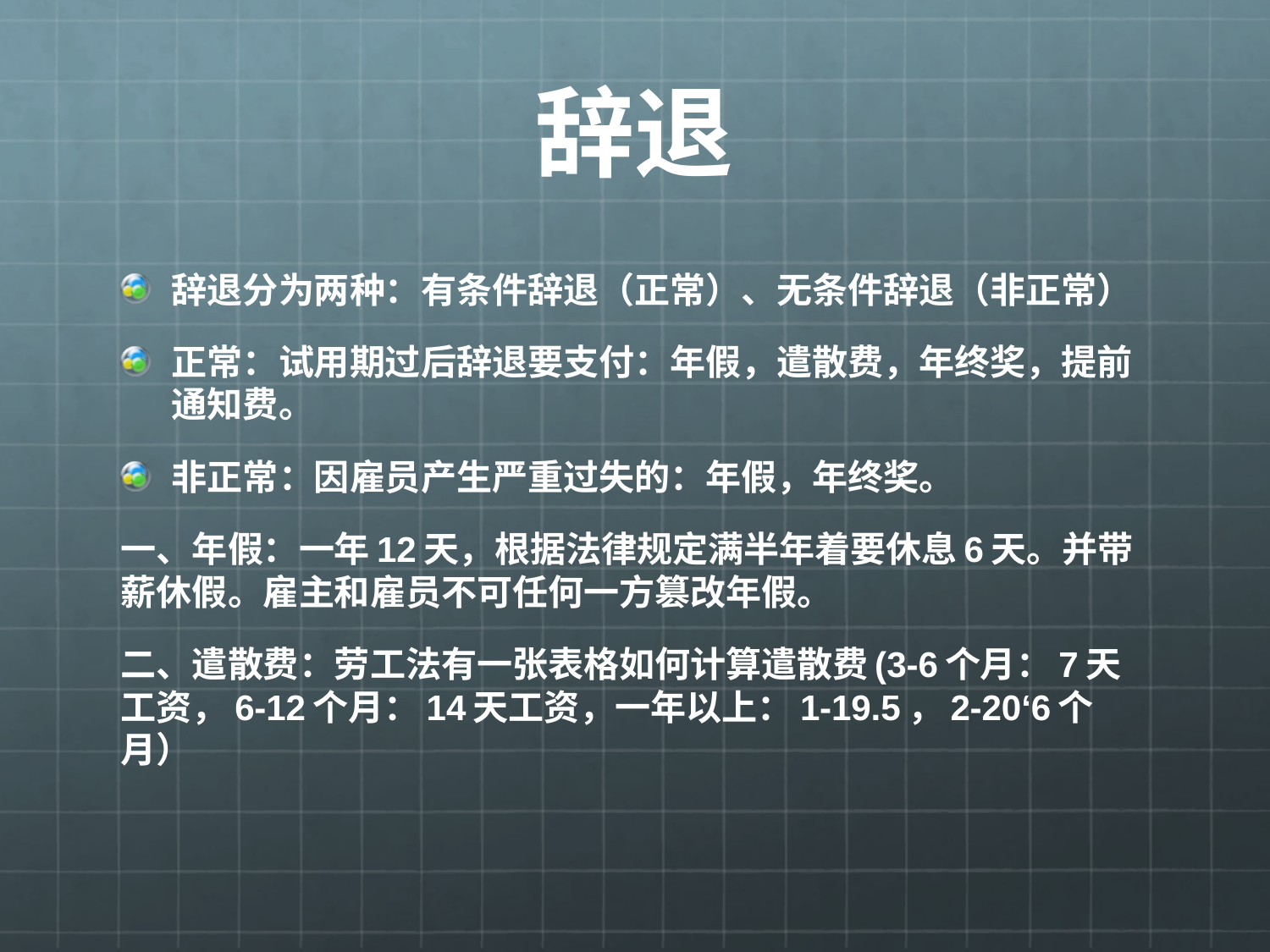

# 辞退
辞退分为两种：有条件辞退（正常）、无条件辞退（非正常）
正常：试用期过后辞退要支付：年假，遣散费，年终奖，提前通知费。
非正常：因雇员产生严重过失的：年假，年终奖。
一、年假：一年12天，根据法律规定满半年着要休息6天。并带薪休假。雇主和雇员不可任何一方篡改年假。
二、遣散费：劳工法有一张表格如何计算遣散费(3-6个月：7天工资，6-12个月：14天工资，一年以上：1-19.5，2-20‘6个月）